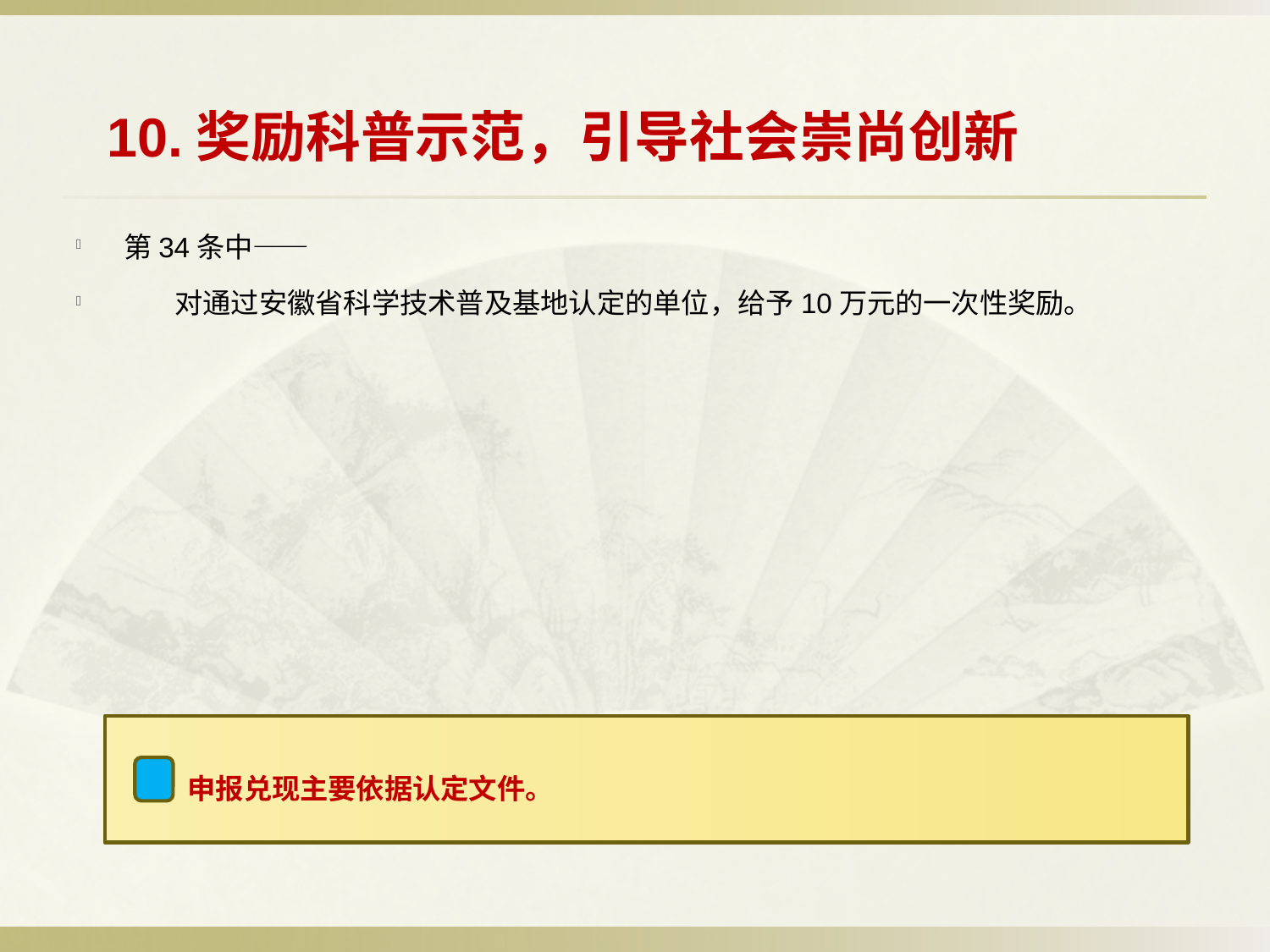

# 10.奖励科普示范，引导社会崇尚创新
第34条中——
       对通过安徽省科学技术普及基地认定的单位，给予10万元的一次性奖励。

          申报兑现主要依据认定文件。